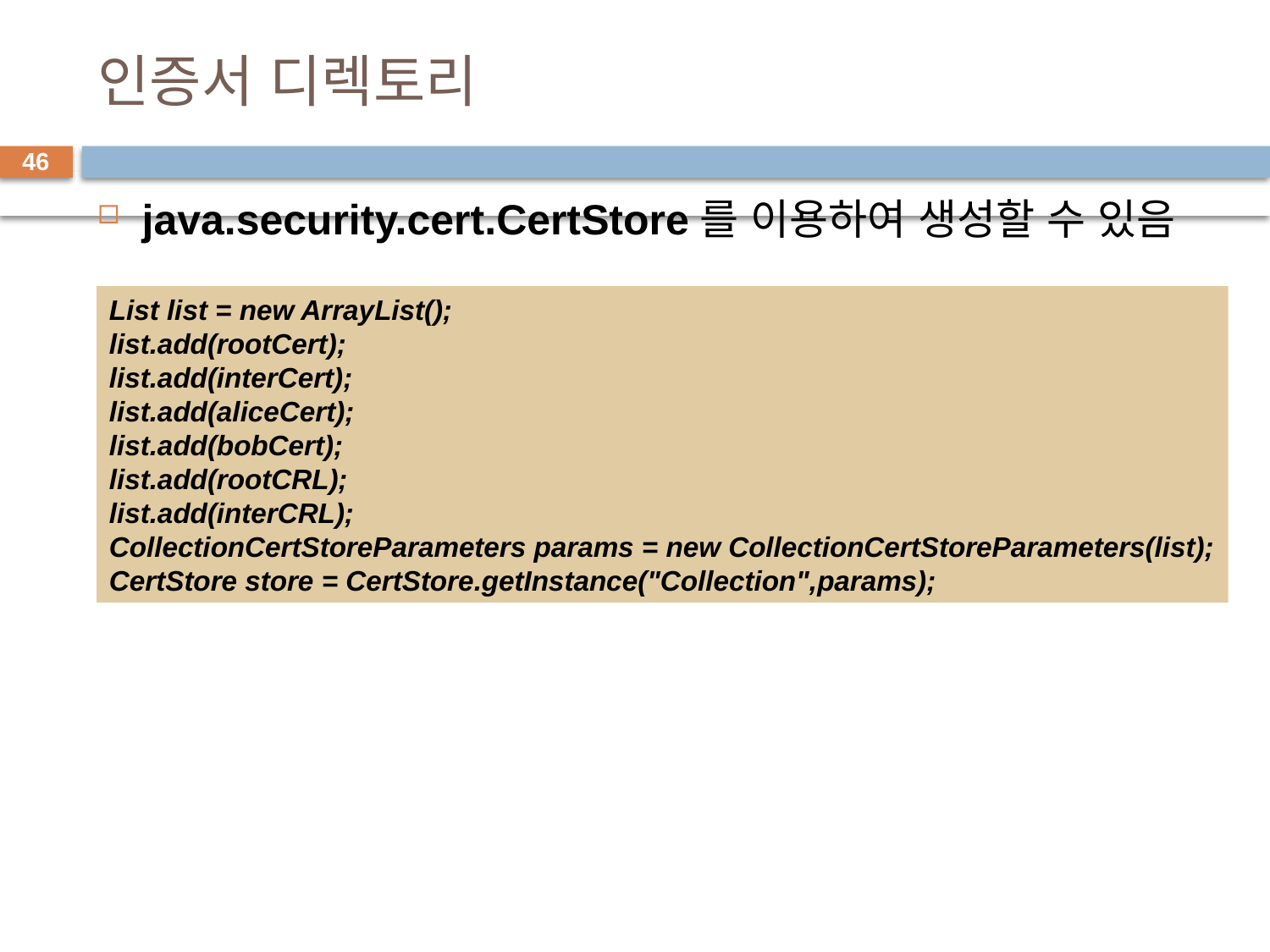

# 인증서 디렉토리
46
java.security.cert.CertStore를 이용하여 생성할 수 있음
List list = new ArrayList();
list.add(rootCert);
list.add(interCert);
list.add(aliceCert);
list.add(bobCert);
list.add(rootCRL);
list.add(interCRL);
CollectionCertStoreParameters params = new CollectionCertStoreParameters(list);
CertStore store = CertStore.getInstance("Collection",params);